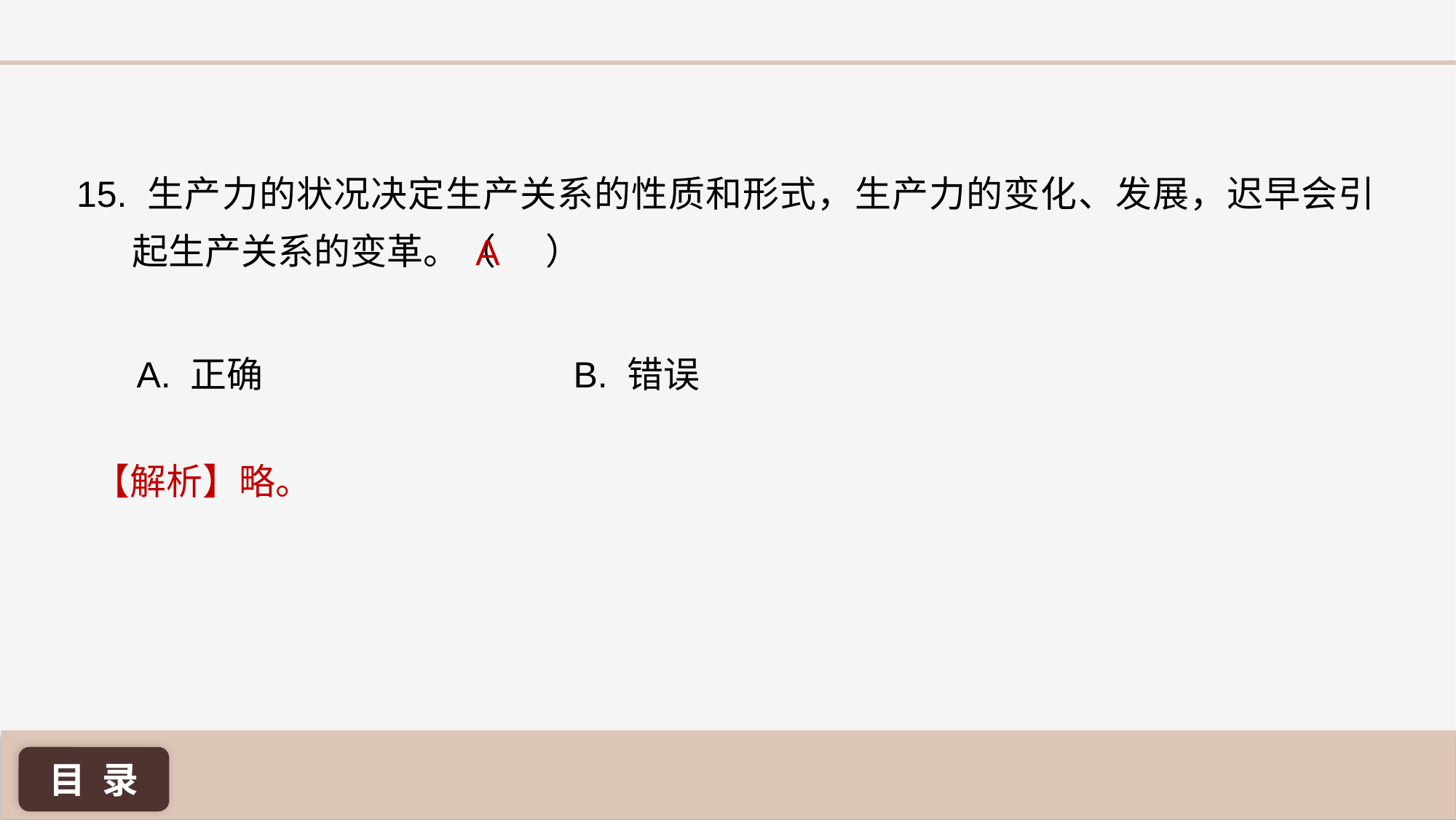

15. 生产力的状况决定生产关系的性质和形式，生产力的变化、发展，迟早会引起生产关系的变革。（      ）
A
A. 正确 			B. 错误
【解析】略。